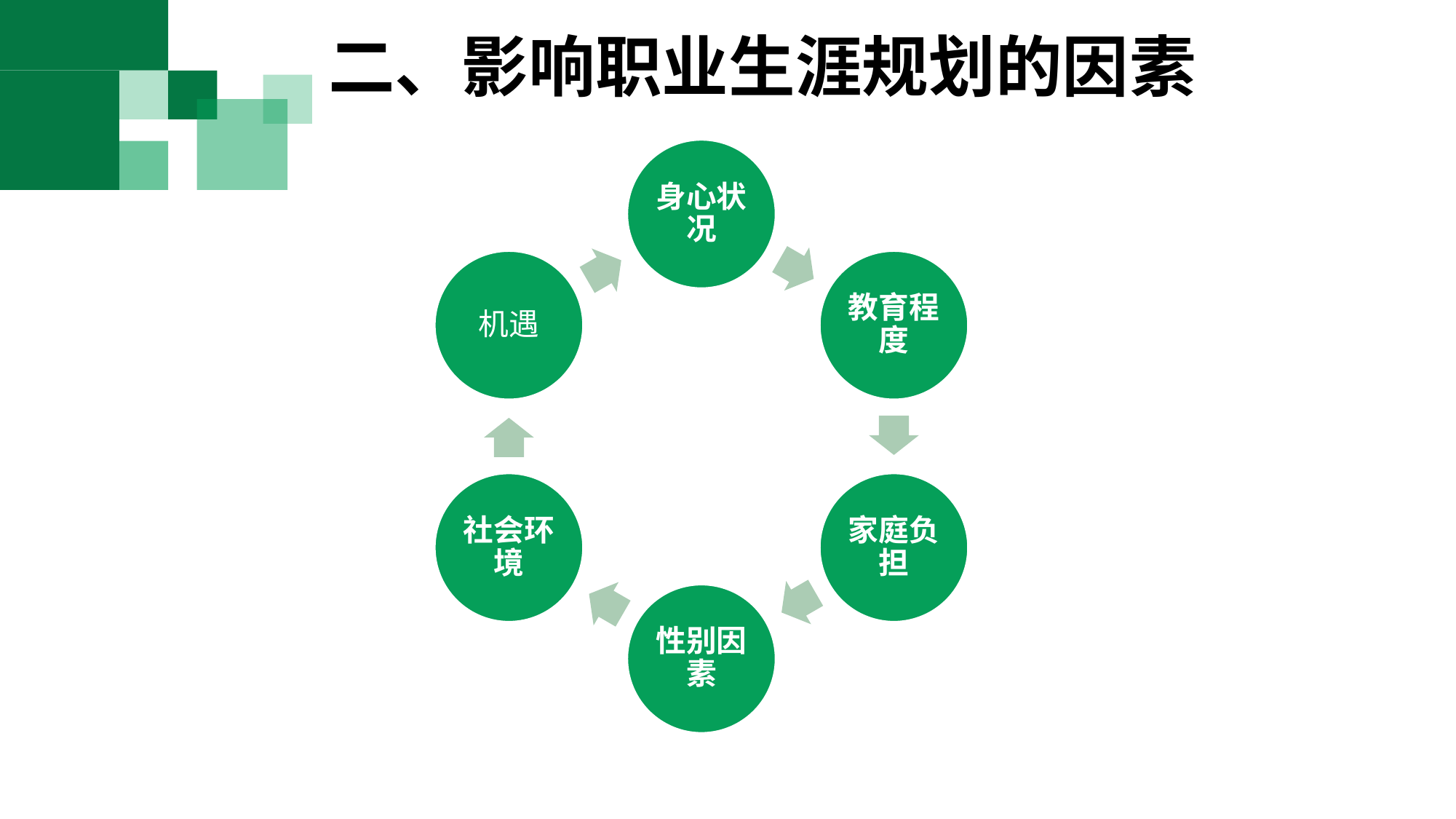

二、影响职业生涯规划的因素

身心状况

教育程度

家庭负担

性别因素

社会环境

机遇